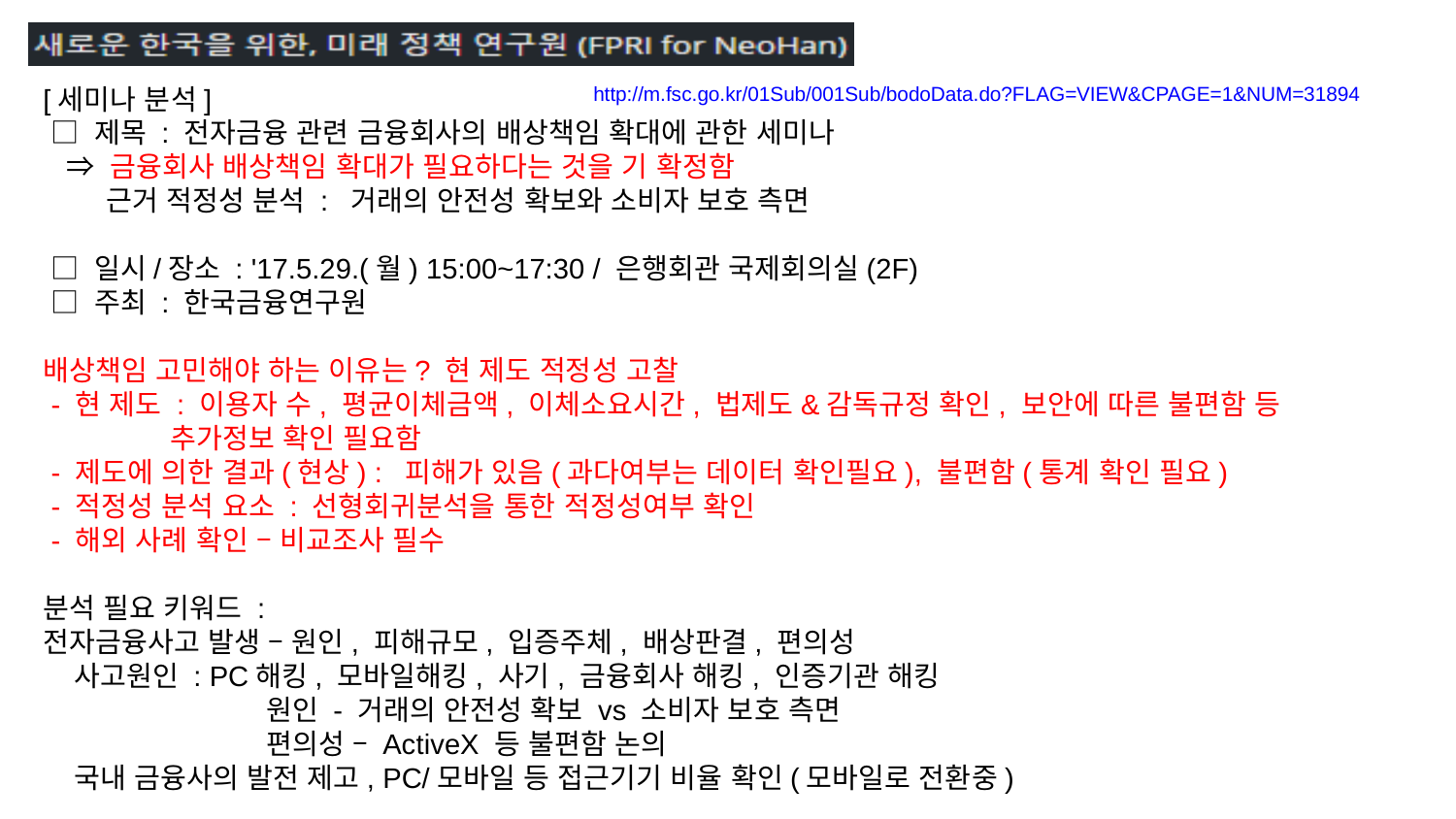

[세미나 분석]
 □ 제목 : 전자금융 관련 금융회사의 배상책임 확대에 관한 세미나
   ⇒ 금융회사 배상책임 확대가 필요하다는 것을 기 확정함
       근거 적정성 분석 :  거래의 안전성 확보와 소비자 보호 측면

 □ 일시/장소 : '17.5.29.(월) 15:00~17:30 / 은행회관 국제회의실(2F)
 □ 주최 : 한국금융연구원

배상책임 고민해야 하는 이유는? 현 제도 적정성 고찰
 - 현 제도 : 이용자 수, 평균이체금액, 이체소요시간, 법제도&감독규정 확인, 보안에 따른 불편함 등
               추가정보 확인 필요함
 - 제도에 의한 결과(현상) :  피해가 있음(과다여부는 데이터 확인필요), 불편함(통계 확인 필요)
 - 적정성 분석 요소 : 선형회귀분석을 통한 적정성여부 확인
 - 해외 사례 확인 – 비교조사 필수

분석 필요 키워드 :
전자금융사고 발생 – 원인, 피해규모, 입증주체, 배상판결, 편의성
   사고원인 : PC해킹, 모바일해킹, 사기, 금융회사 해킹, 인증기관 해킹
                           원인 - 거래의 안전성 확보 vs 소비자 보호 측면
                           편의성 – ActiveX 등 불편함 논의
   국내 금융사의 발전 제고, PC/모바일 등 접근기기 비율 확인(모바일로 전환중)

http://m.fsc.go.kr/01Sub/001Sub/bodoData.do?FLAG=VIEW&CPAGE=1&NUM=31894